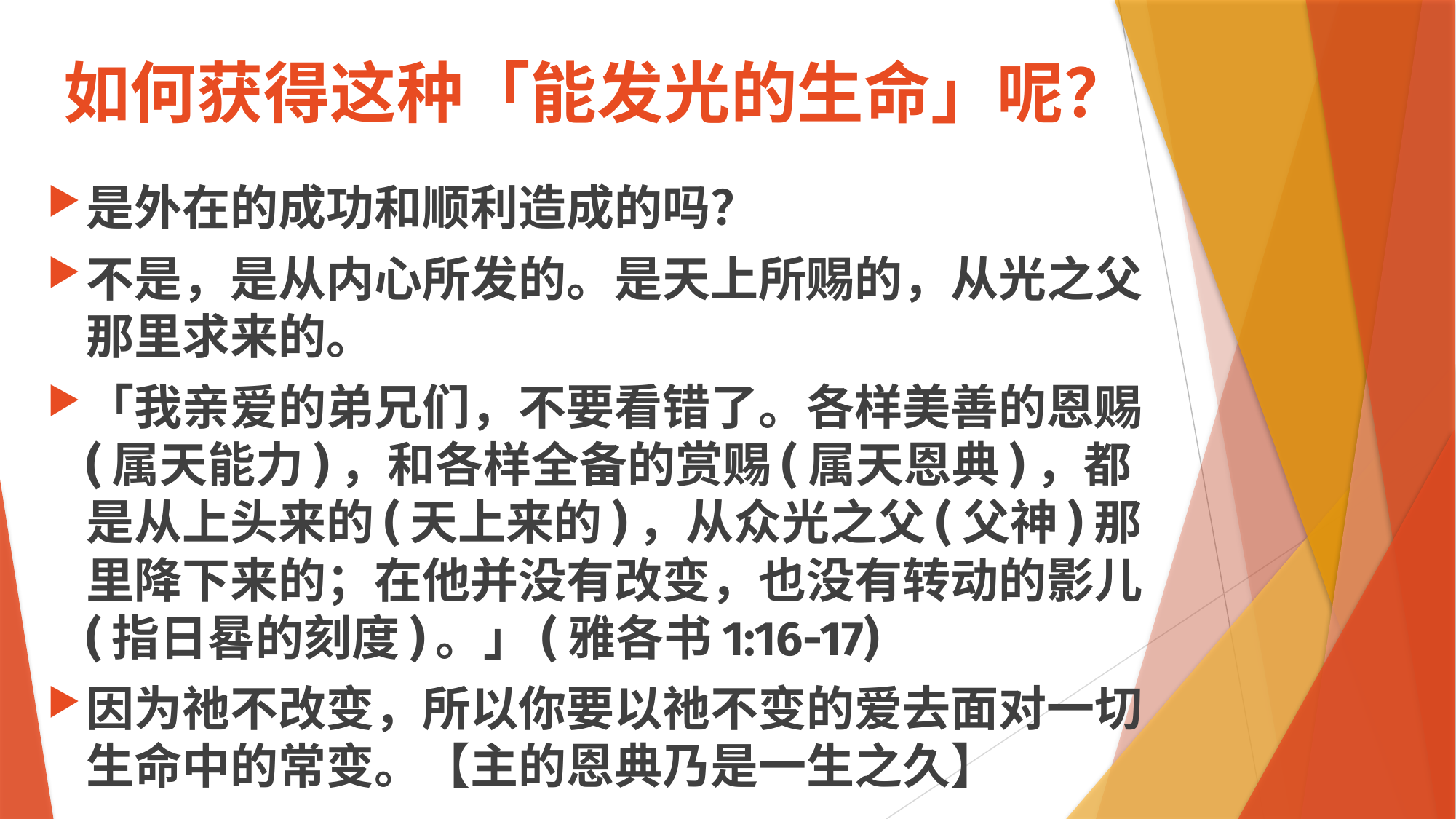

# 如何获得这种「能发光的生命」呢？
是外在的成功和顺利造成的吗？
不是，是从内心所发的。是天上所赐的，从光之父那里求来的。
「我亲爱的弟兄们，不要看错了。各样美善的恩赐(属天能力)，和各样全备的赏赐(属天恩典)，都是从上头来的(天上来的)，从众光之父(父神)那里降下来的；在他并没有改变，也没有转动的影儿(指日晷的刻度)。」(雅各书1:16-17)
因为祂不改变，所以你要以祂不变的爱去面对一切生命中的常变。【主的恩典乃是一生之久】